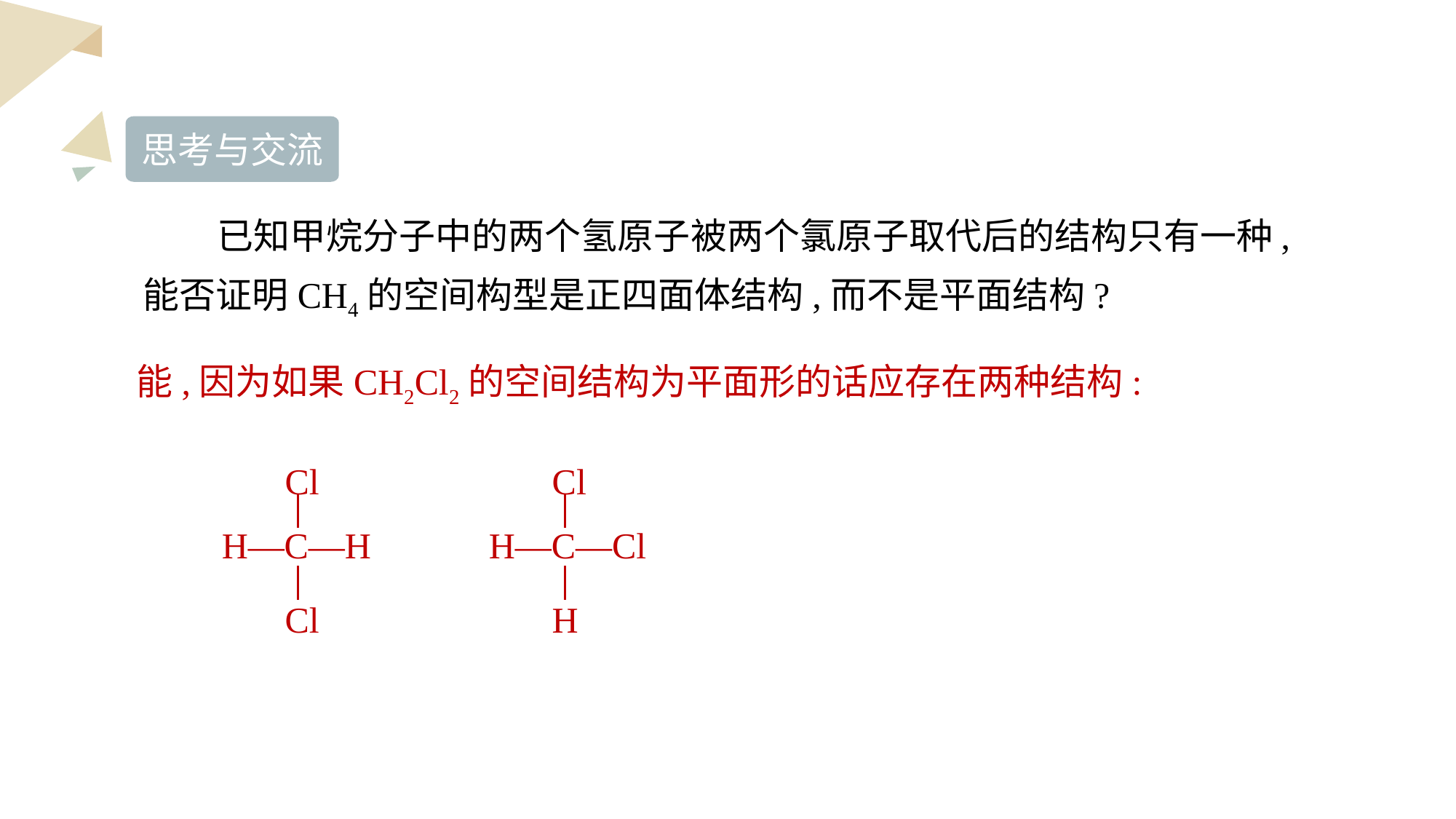

思考与交流

        已知甲烷分子中的两个氢原子被两个氯原子取代后的结构只有一种,能否证明CH4的空间构型是正四面体结构,而不是平面结构?
能,因为如果CH2Cl2的空间结构为平面形的话应存在两种结构:
Cl
H—C—H
Cl
Cl
H—C—Cl
H